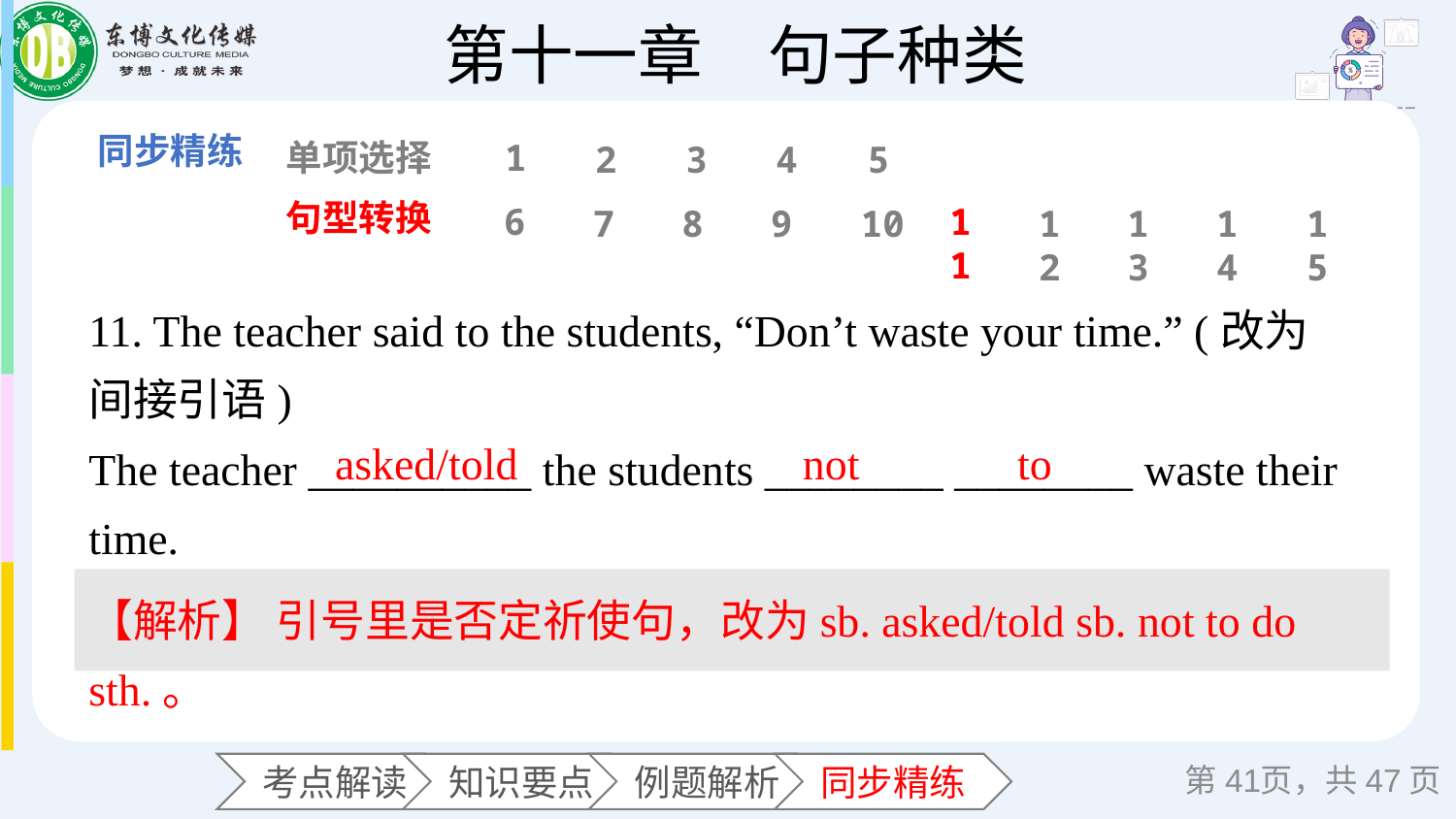

单项选择
1
2
3
4
5
句型转换
6
11
7
8
9
10
12
13
14
15

11. The teacher said to the students, “Don’t waste your time.” (改为间接引语)
The teacher __________ the students ________ ________ waste their time.
asked/told
not
to
【解析】 引号里是否定祈使句，改为sb. asked/told sb. not to do sth.。
第41页，共47页